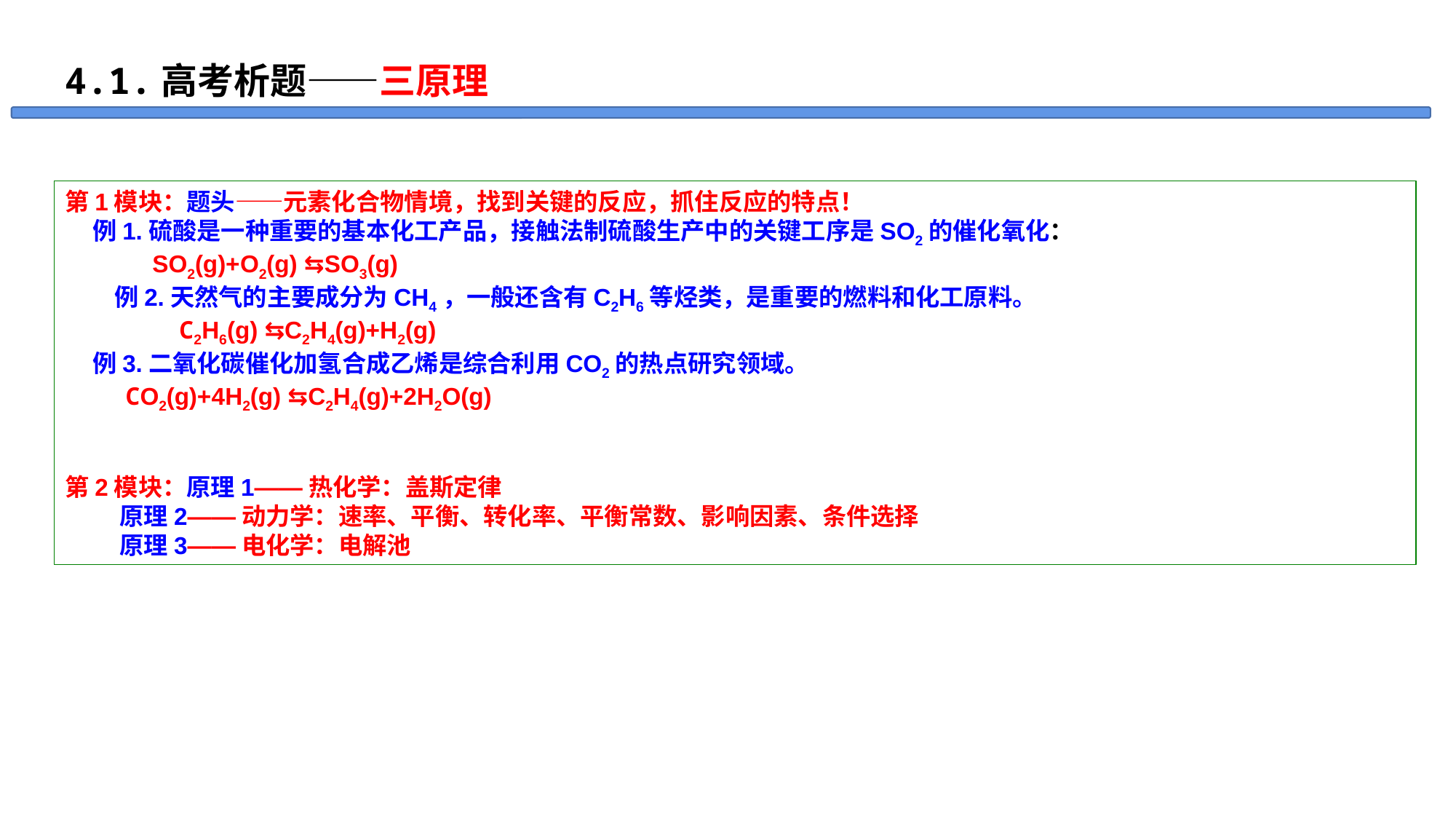

4.1.高考析题——三原理

第1模块：题头——元素化合物情境，找到关键的反应，抓住反应的特点！
    例1.硫酸是一种重要的基本化工产品，接触法制硫酸生产中的关键工序是SO2的催化氧化：
             SO2(g)+O2(g) ⇆SO3(g)
        例2.天然气的主要成分为CH4，一般还含有C2H6等烃类，是重要的燃料和化工原料。
                 C2H6(g) ⇆C2H4(g)+H2(g)
    例3.二氧化碳催化加氢合成乙烯是综合利用CO2的热点研究领域。
         CO2(g)+4H2(g) ⇆C2H4(g)+2H2O(g)

第2模块：原理1——热化学：盖斯定律
         原理2——动力学：速率、平衡、转化率、平衡常数、影响因素、条件选择
         原理3——电化学：电解池